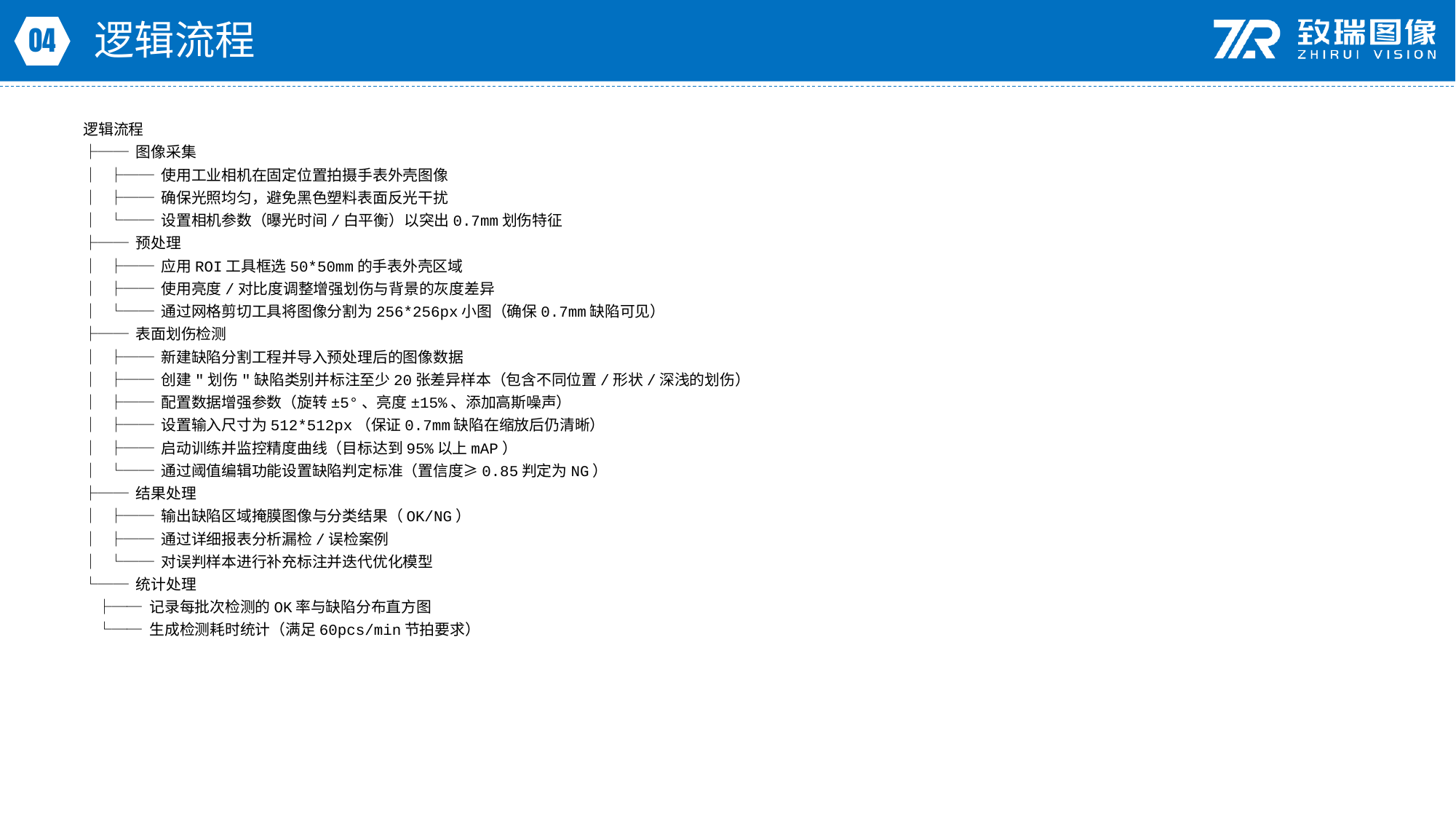

逻辑流程
04

逻辑流程
├── 图像采集
│   ├── 使用工业相机在固定位置拍摄手表外壳图像
│   ├── 确保光照均匀，避免黑色塑料表面反光干扰
│   └── 设置相机参数（曝光时间/白平衡）以突出0.7mm划伤特征
├── 预处理
│   ├── 应用ROI工具框选50*50mm的手表外壳区域
│   ├── 使用亮度/对比度调整增强划伤与背景的灰度差异
│   └── 通过网格剪切工具将图像分割为256*256px小图（确保0.7mm缺陷可见）
├── 表面划伤检测
│   ├── 新建缺陷分割工程并导入预处理后的图像数据
│   ├── 创建"划伤"缺陷类别并标注至少20张差异样本（包含不同位置/形状/深浅的划伤）
│   ├── 配置数据增强参数（旋转±5°、亮度±15%、添加高斯噪声）
│   ├── 设置输入尺寸为512*512px（保证0.7mm缺陷在缩放后仍清晰）
│   ├── 启动训练并监控精度曲线（目标达到95%以上mAP）
│   └── 通过阈值编辑功能设置缺陷判定标准（置信度≥0.85判定为NG）
├── 结果处理
│   ├── 输出缺陷区域掩膜图像与分类结果（OK/NG）
│   ├── 通过详细报表分析漏检/误检案例
│   └── 对误判样本进行补充标注并迭代优化模型
└── 统计处理
    ├── 记录每批次检测的OK率与缺陷分布直方图
    └── 生成检测耗时统计（满足60pcs/min节拍要求）